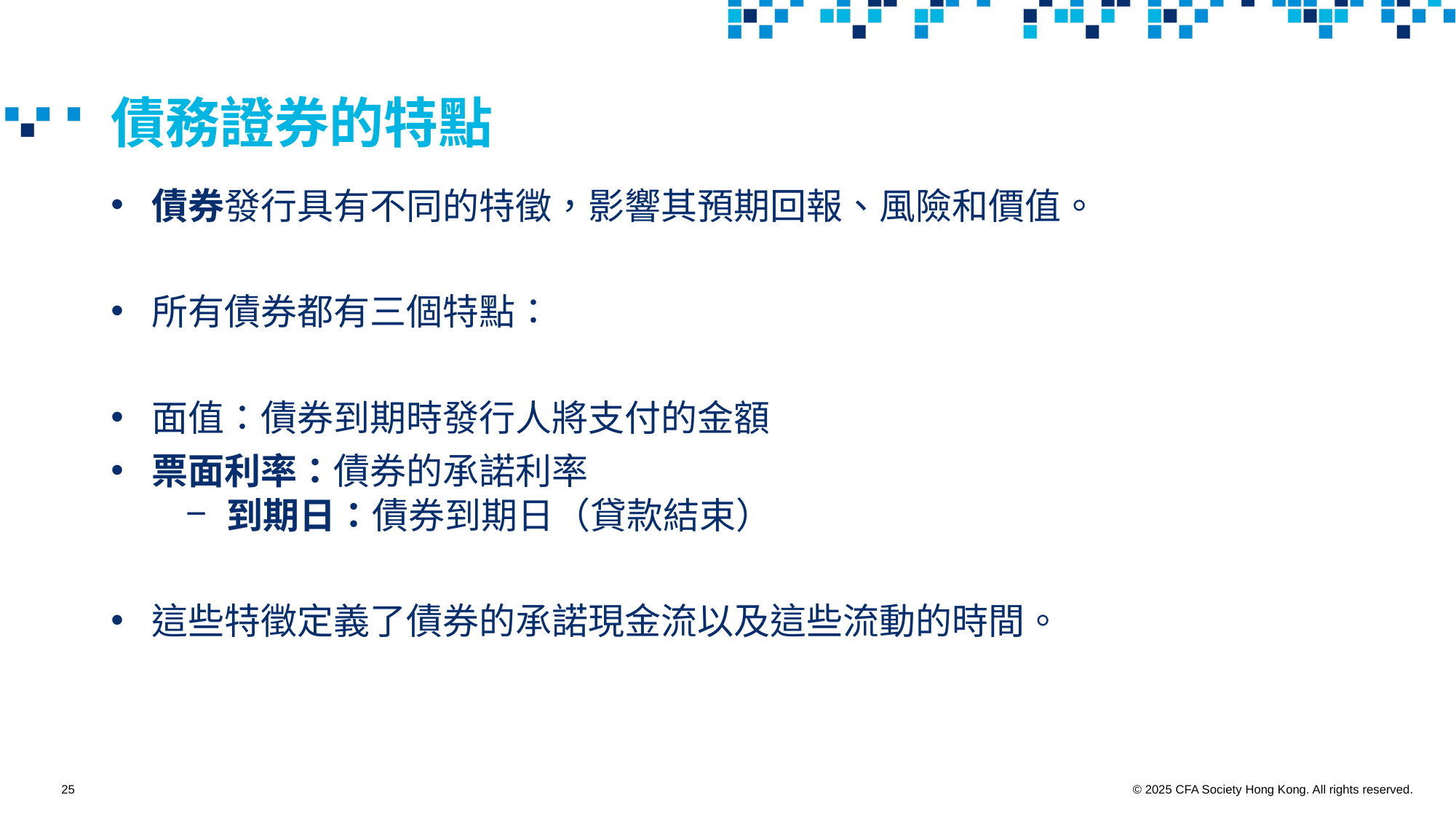

# 債務證券的特點
債券發行具有不同的特徵，影響其預期回報、風險和價值。

所有債券都有三個特點：

面值：債券到期時發行人將支付的金額
票面利率：債券的承諾利率
到期日：債券到期日（貸款結束）

這些特徵定義了債券的承諾現金流以及這些流動的時間。
25
© 2025 CFA Society Hong Kong. All rights reserved.